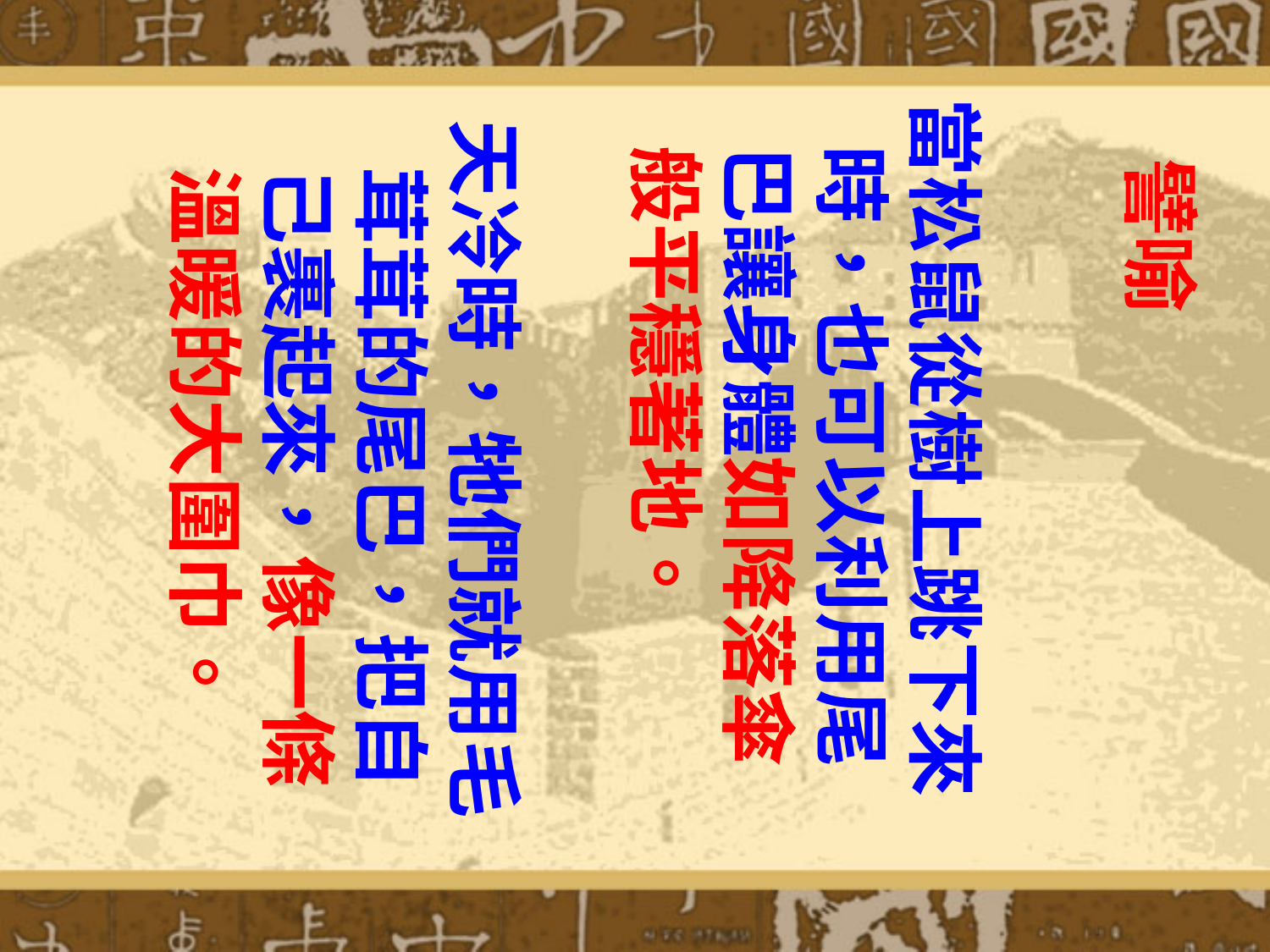

當松鼠從樹上跳下來時，也可以利用尾巴讓身體如降落傘般平穩著地。
天冷時，牠們就用毛茸茸的尾巴，把自己裹起來，像一條溫暖的大圍巾。
譬喻